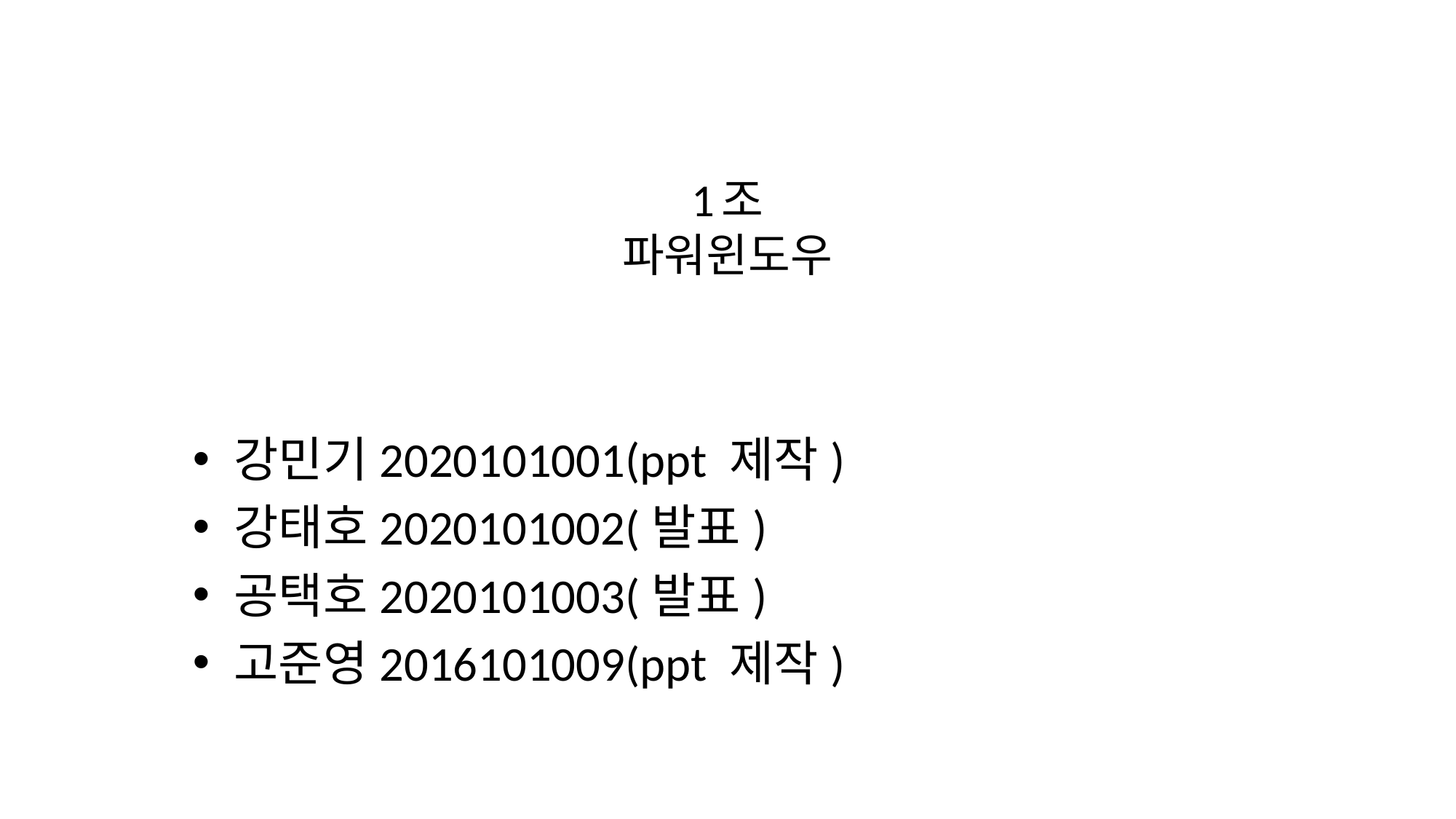

1조
파워윈도우

강민기2020101001(ppt 제작)
강태호2020101002(발표)
공택호2020101003(발표)
고준영2016101009(ppt 제작)